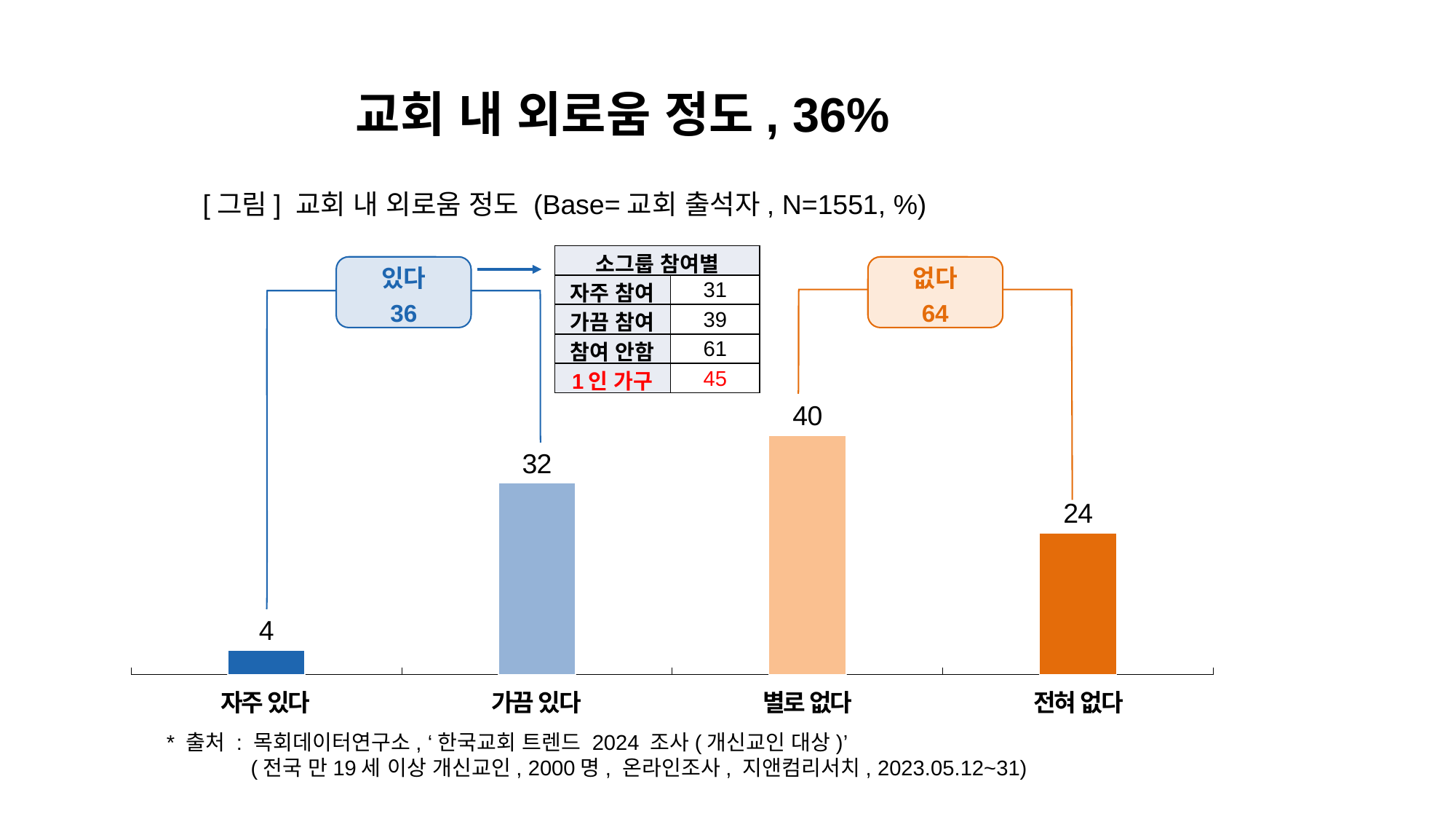

교회 내 외로움 정도, 36%
[그림] 교회 내 외로움 정도 (Base=교회 출석자, N=1551, %)
| 소그룹 참여별 | 31 |
| --- | --- |
| 자주 참여 | 31 |
| 가끔 참여 | 39 |
| 참여 안함 | 61 |
| 1인 가구 | 45 |
있다
36
없다
64

### Chart

| Category | 개신교인 |
|---|---|

| 자주 있다 | 가끔 있다 | 별로 없다 | 전혀 없다 |
| --- | --- | --- | --- |
* 출처 : 목회데이터연구소, ‘한국교회 트렌드 2024 조사(개신교인 대상)’
              (전국 만19세 이상 개신교인, 2000명, 온라인조사, 지앤컴리서치, 2023.05.12~31)